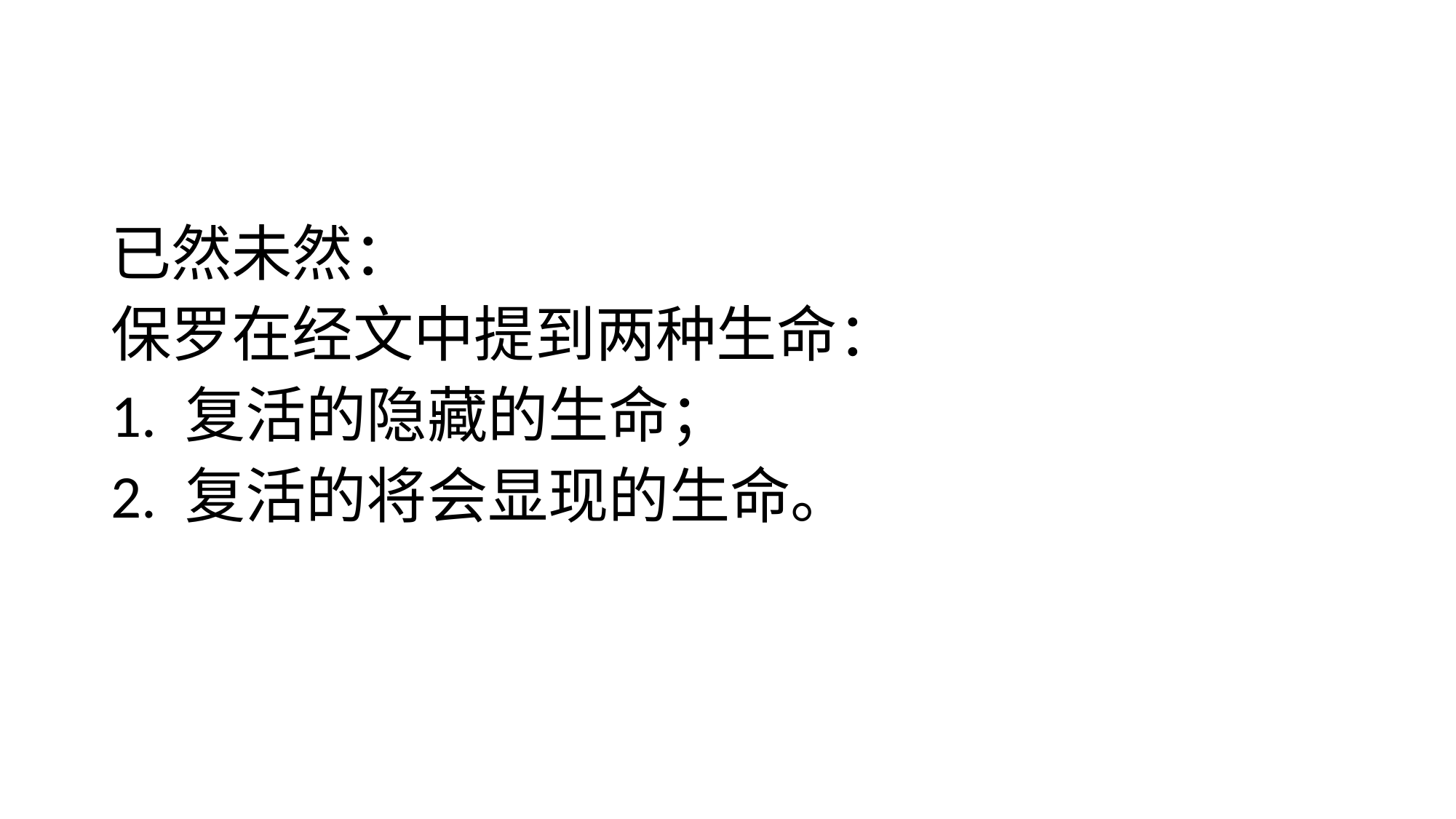

#
已然未然：
保罗在经文中提到两种生命：
1. 复活的隐藏的生命；
2. 复活的将会显现的生命。